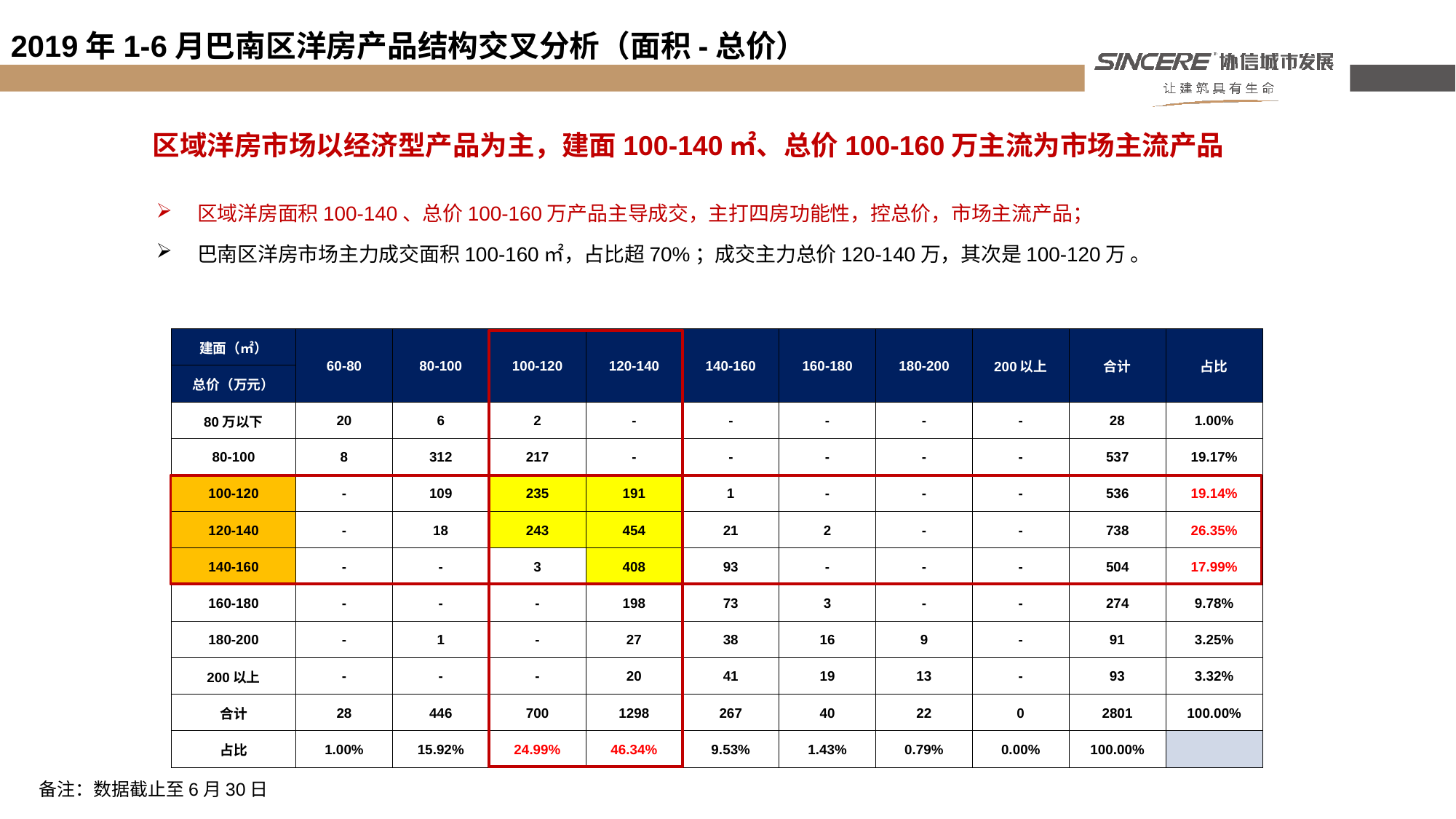

2019年1-6月巴南区洋房产品结构交叉分析（面积-总价）
区域洋房市场以经济型产品为主，建面100-140㎡、总价100-160万主流为市场主流产品
区域洋房面积100-140、总价100-160万产品主导成交，主打四房功能性，控总价，市场主流产品；
巴南区洋房市场主力成交面积100-160㎡，占比超70%；成交主力总价120-140万，其次是100-120万 。
| 建面（㎡） | 60-80 | 80-100 | 100-120 | 120-140 | 140-160 | 160-180 | 180-200 | 200以上 | 合计 | 占比 |
| --- | --- | --- | --- | --- | --- | --- | --- | --- | --- | --- |
| 总价（万元） |  |  |  |  |  |  |  |  |  |  |
| 80万以下 | 20 | 6 | 2 | - | - | - | - | - | 28 | 1.00% |
| 80-100 | 8 | 312 | 217 | - | - | - | - | - | 537 | 19.17% |
| 100-120 | - | 109 | 235 | 191 | 1 | - | - | - | 536 | 19.14% |
| 120-140 | - | 18 | 243 | 454 | 21 | 2 | - | - | 738 | 26.35% |
| 140-160 | - | - | 3 | 408 | 93 | - | - | - | 504 | 17.99% |
| 160-180 | - | - | - | 198 | 73 | 3 | - | - | 274 | 9.78% |
| 180-200 | - | 1 | - | 27 | 38 | 16 | 9 | - | 91 | 3.25% |
| 200以上 | - | - | - | 20 | 41 | 19 | 13 | - | 93 | 3.32% |
| 合计 | 28 | 446 | 700 | 1298 | 267 | 40 | 22 | 0 | 2801 | 100.00% |
| 占比 | 1.00% | 15.92% | 24.99% | 46.34% | 9.53% | 1.43% | 0.79% | 0.00% | 100.00% |  |

备注：数据截止至6月30日